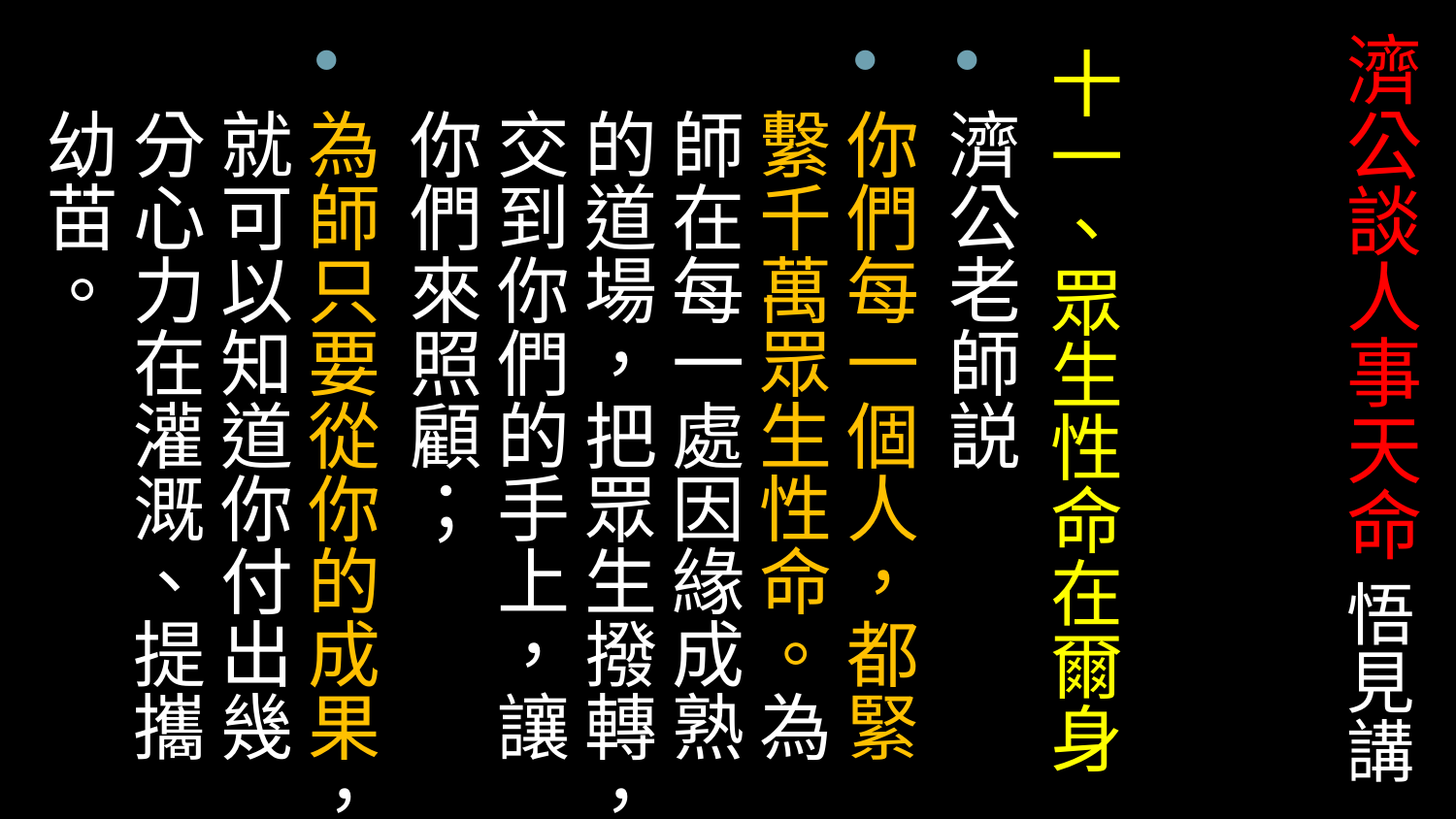

# 濟公談人事天命 悟見講
十一、眾生性命在爾身
濟公老師説
你們每一個人，都緊繫千萬眾生性命。為師在每一處因緣成熟的道場，把眾生撥轉，交到你們的手上，讓你們來照顧；
為師只要從你的成果，就可以知道你付出幾分心力在灌溉、提攜幼苗。